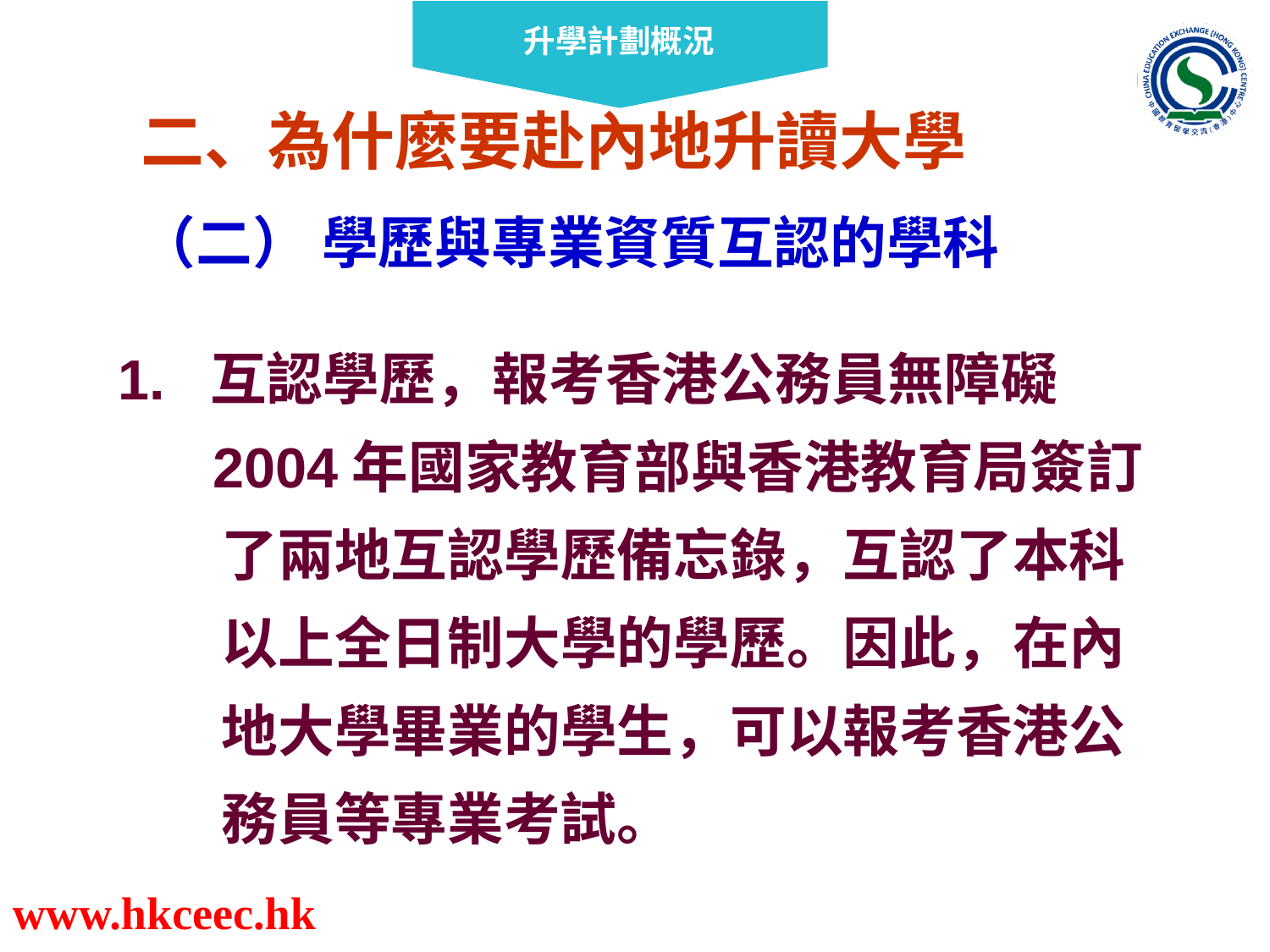

二、為什麼要赴內地升讀大學
（二） 學歷與專業資質互認的學科
1.  互認學歷，報考香港公務員無障礙
  2004年國家教育部與香港教育局簽訂了兩地互認學歷備忘錄，互認了本科以上全日制大學的學歷。因此，在內地大學畢業的學生，可以報考香港公務員等專業考試。